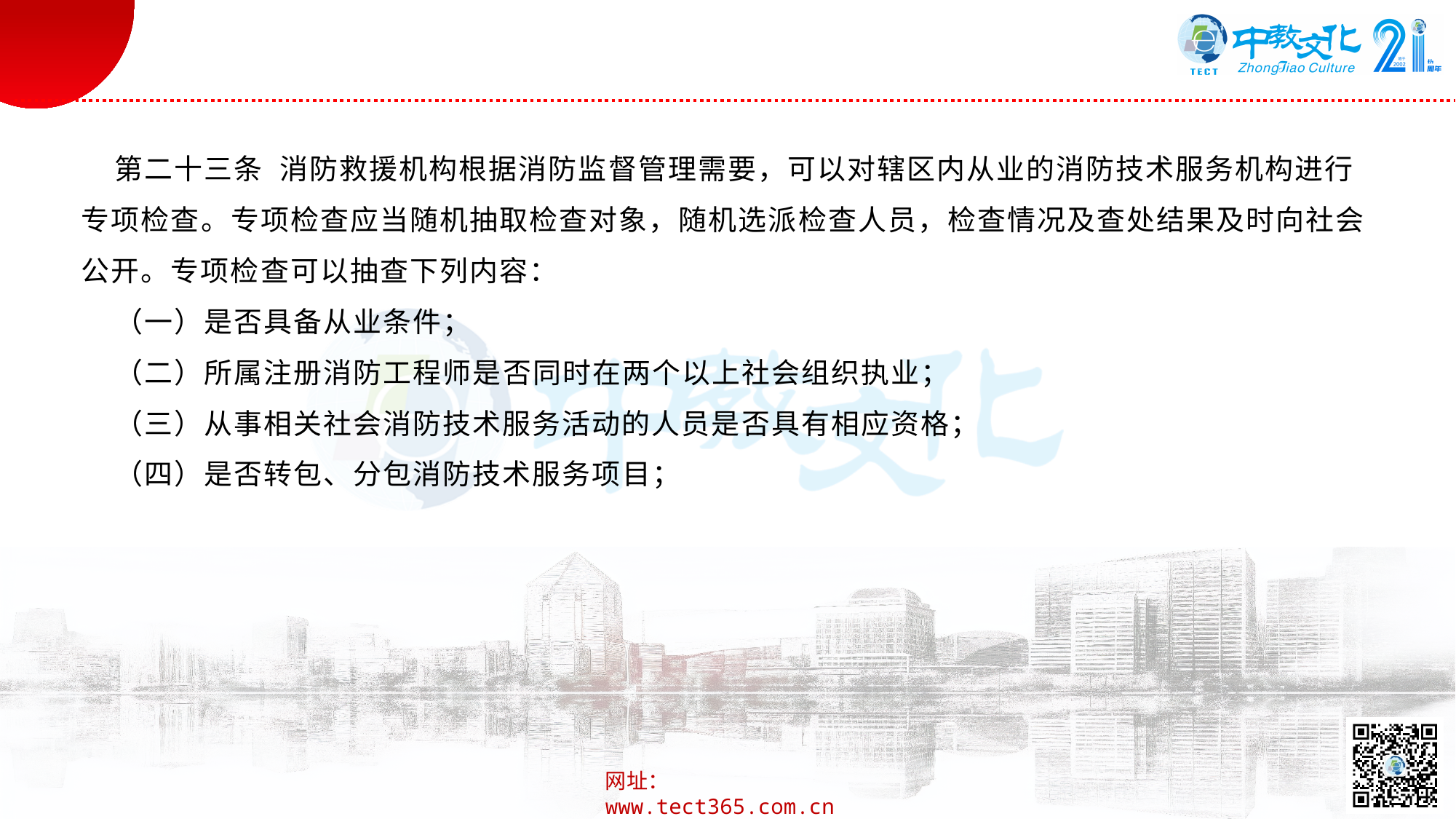

第二十三条  消防救援机构根据消防监督管理需要，可以对辖区内从业的消防技术服务机构进行专项检查。专项检查应当随机抽取检查对象，随机选派检查人员，检查情况及查处结果及时向社会公开。专项检查可以抽查下列内容：
（一）是否具备从业条件；
（二）所属注册消防工程师是否同时在两个以上社会组织执业；
（三）从事相关社会消防技术服务活动的人员是否具有相应资格；
（四）是否转包、分包消防技术服务项目；